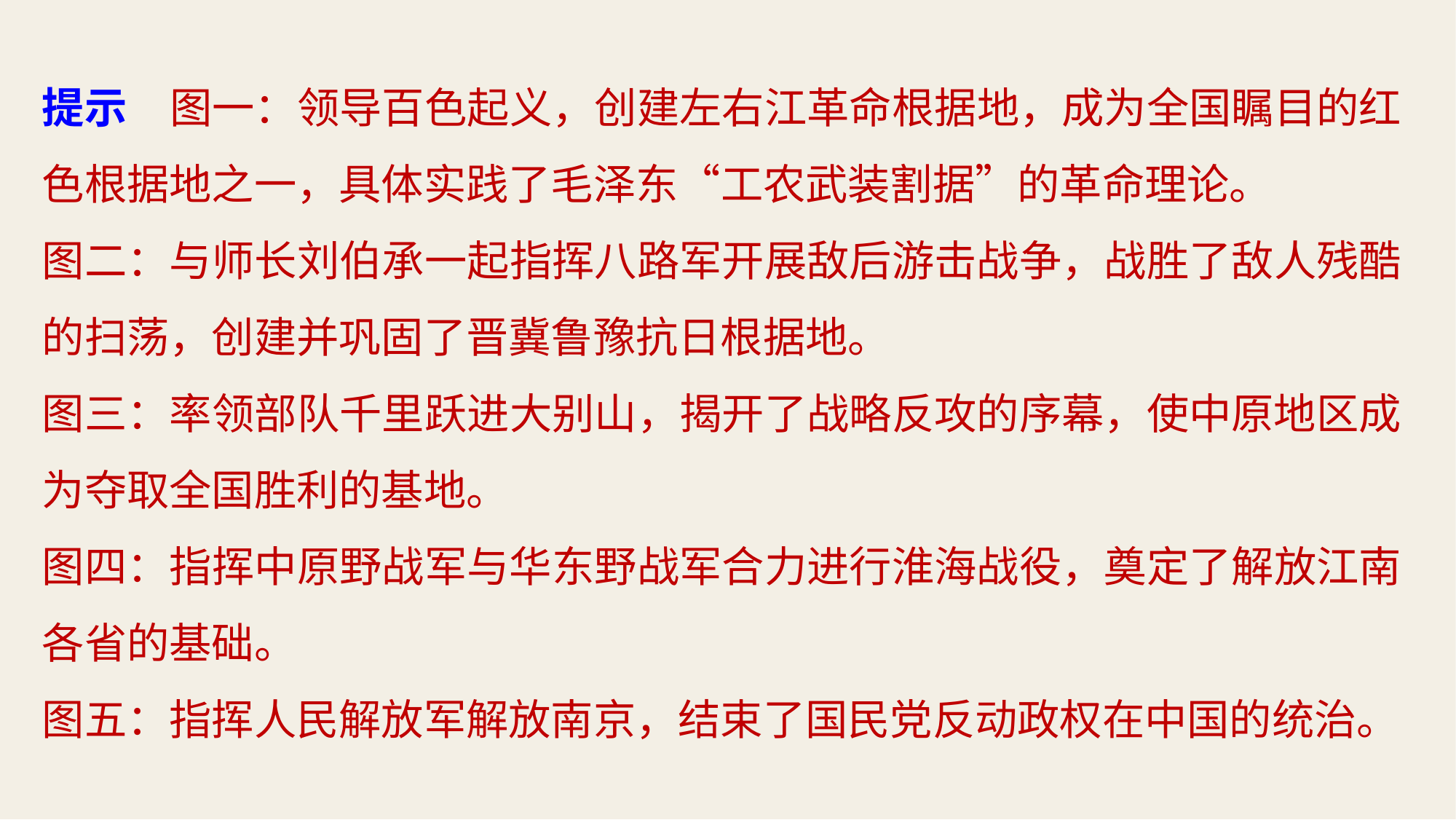

提示　图一：领导百色起义，创建左右江革命根据地，成为全国瞩目的红色根据地之一，具体实践了毛泽东“工农武装割据”的革命理论。
图二：与师长刘伯承一起指挥八路军开展敌后游击战争，战胜了敌人残酷的扫荡，创建并巩固了晋冀鲁豫抗日根据地。
图三：率领部队千里跃进大别山，揭开了战略反攻的序幕，使中原地区成为夺取全国胜利的基地。
图四：指挥中原野战军与华东野战军合力进行淮海战役，奠定了解放江南各省的基础。
图五：指挥人民解放军解放南京，结束了国民党反动政权在中国的统治。